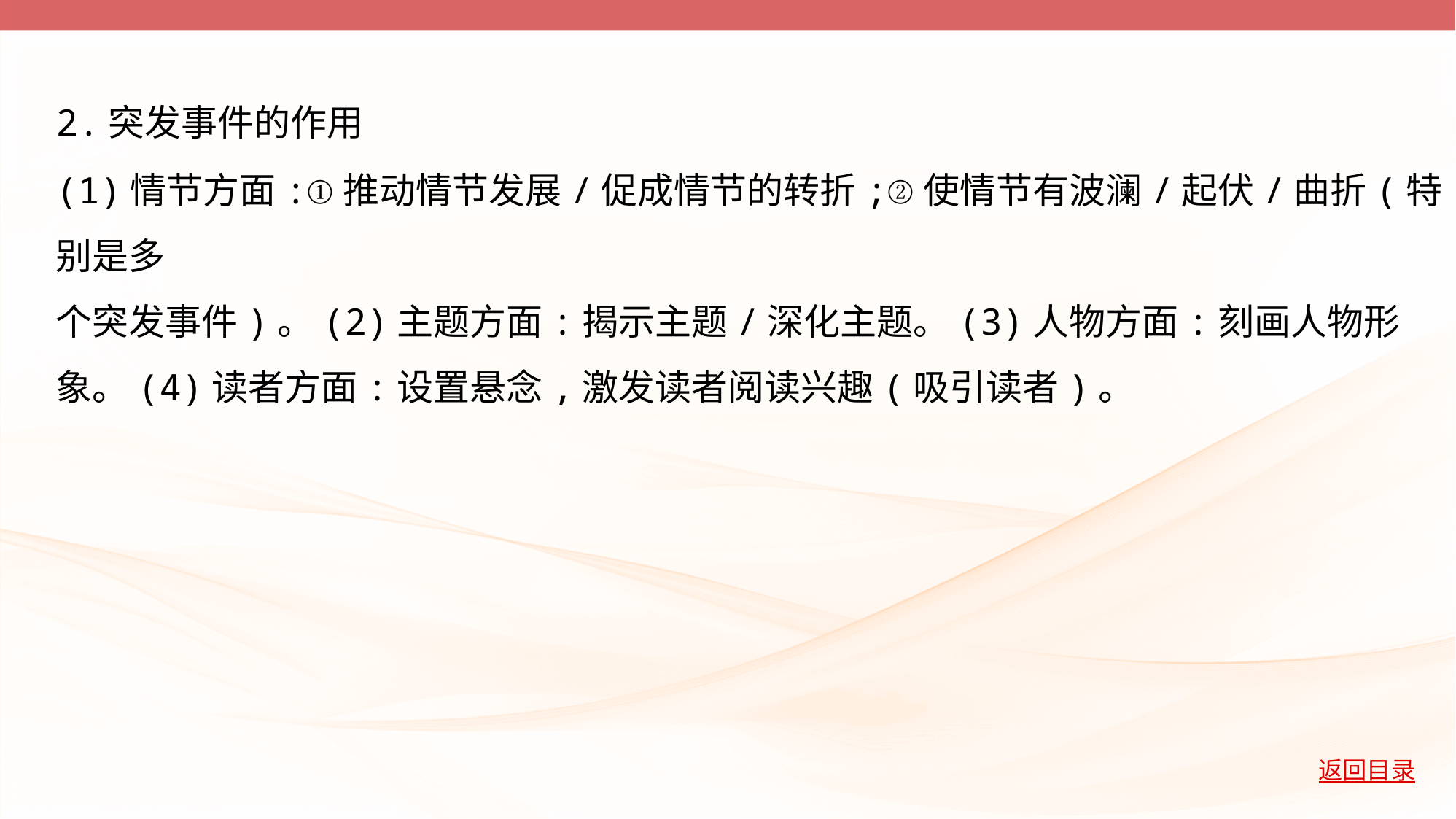

2.突发事件的作用
(1)情节方面:①推动情节发展/促成情节的转折;②使情节有波澜/起伏/曲折(特别是多
个突发事件)。(2)主题方面:揭示主题/深化主题。(3)人物方面:刻画人物形象。(4)读者方面:设置悬念,激发读者阅读兴趣(吸引读者)。